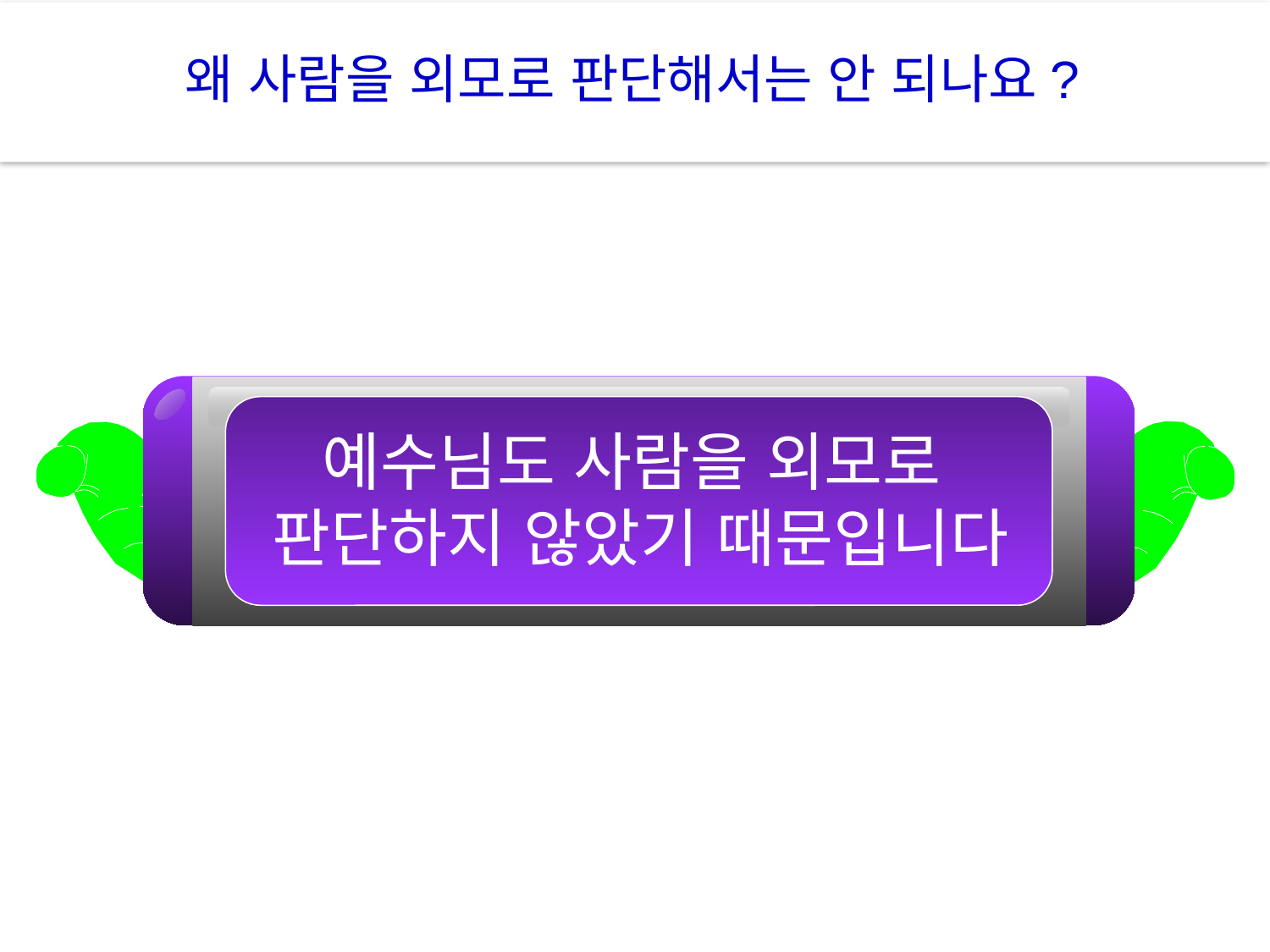

왜 사람을 외모로 판단해서는 안 되나요?

예수님도 사람을 외모로
판단하지 않았기 때문입니다